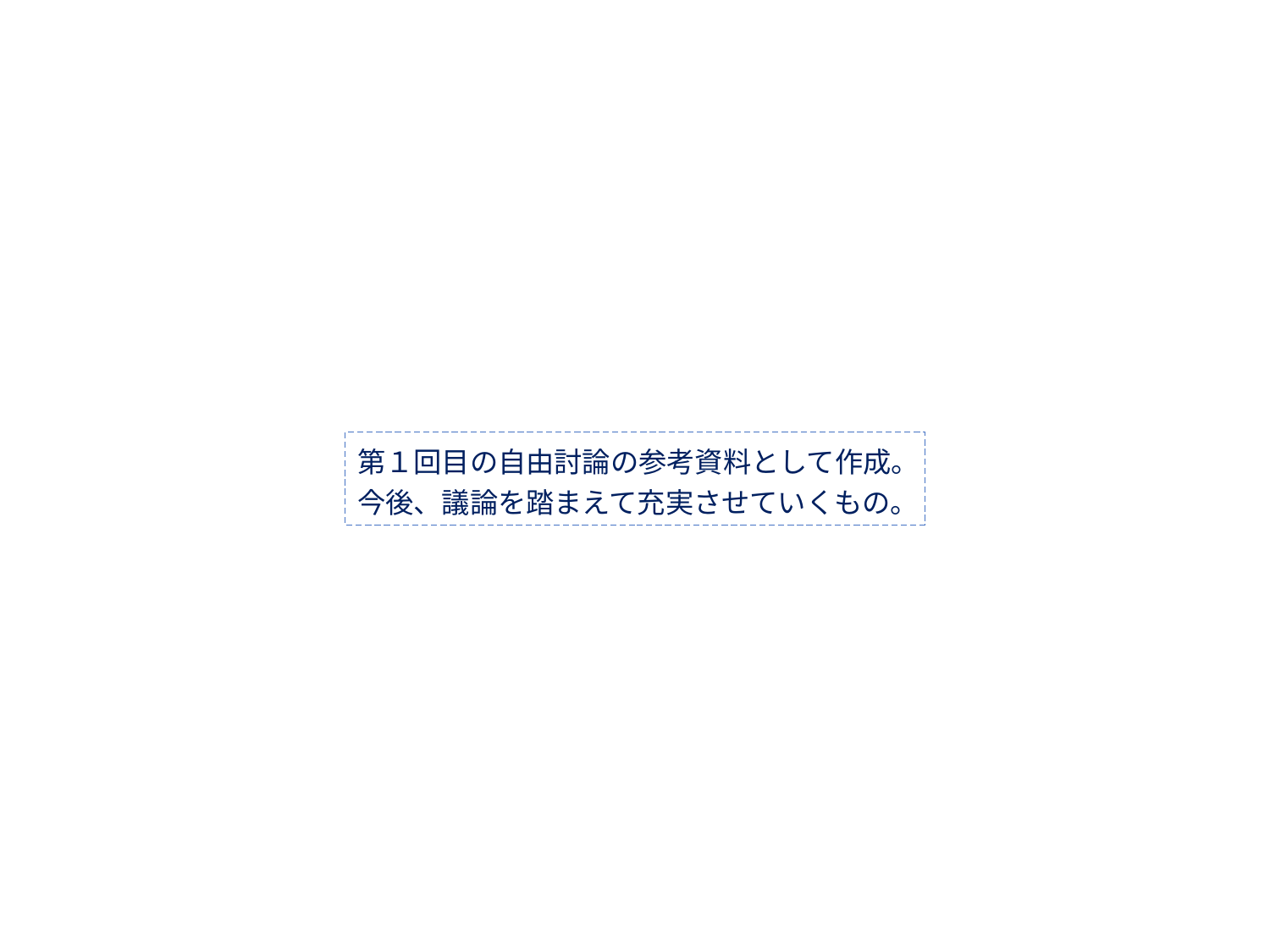

第１回目の自由討論の参考資料として作成。
今後、議論を踏まえて充実させていくもの。